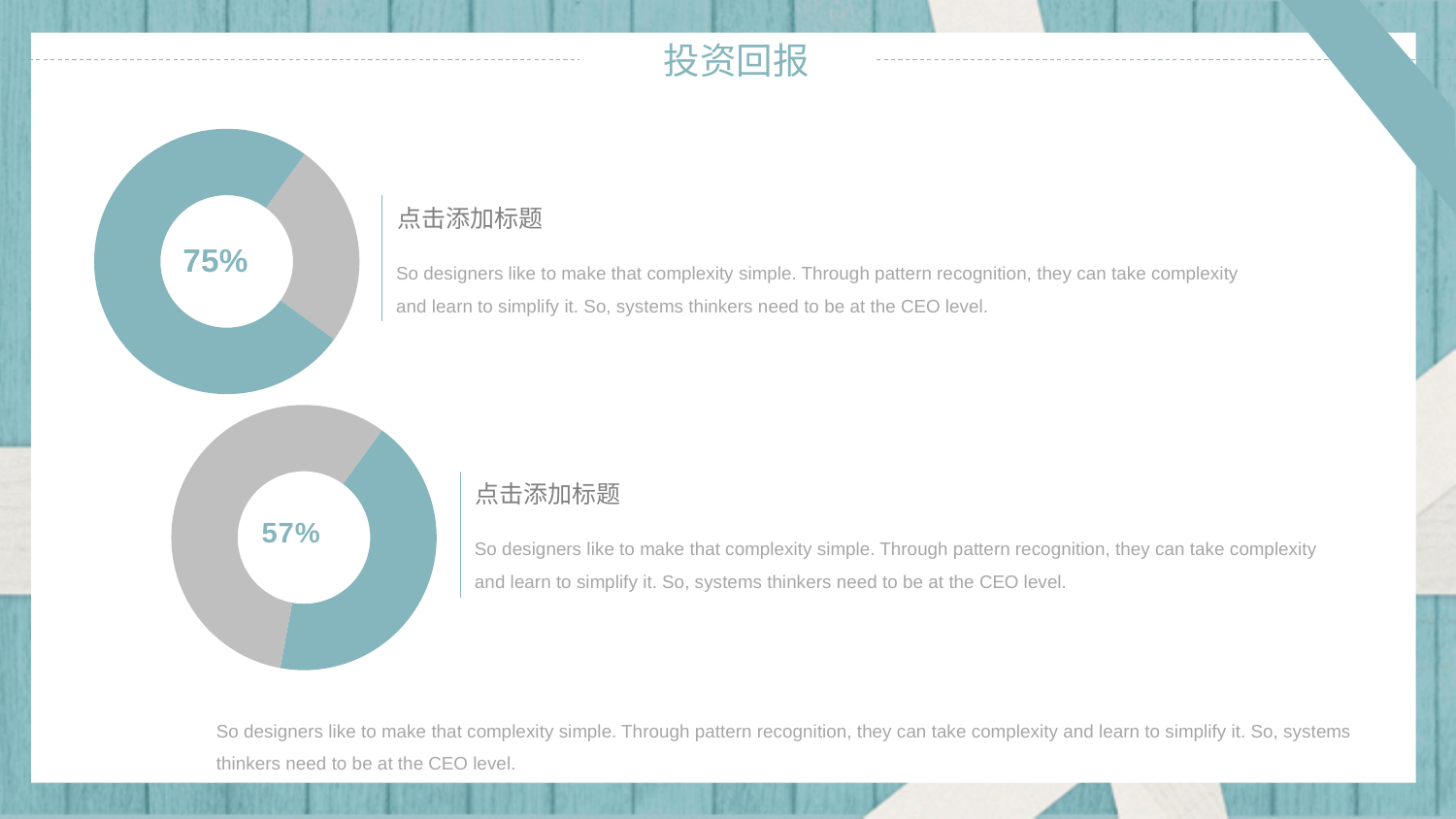

### Chart

| Category | 销售额 |
|---|---|
| 第一季度 | 3.0 |
| 第四季度 | 9.0 |
点击添加标题
So designers like to make that complexity simple. Through pattern recognition, they can take complexity and learn to simplify it. So, systems thinkers need to be at the CEO level.

### Chart

| Category | 销售额 |
|---|---|
| 第一季度 | 3.0 |
| 第四季度 | 4.0 |
点击添加标题
So designers like to make that complexity simple. Through pattern recognition, they can take complexity and learn to simplify it. So, systems thinkers need to be at the CEO level.
So designers like to make that complexity simple. Through pattern recognition, they can take complexity and learn to simplify it. So, systems thinkers need to be at the CEO level.